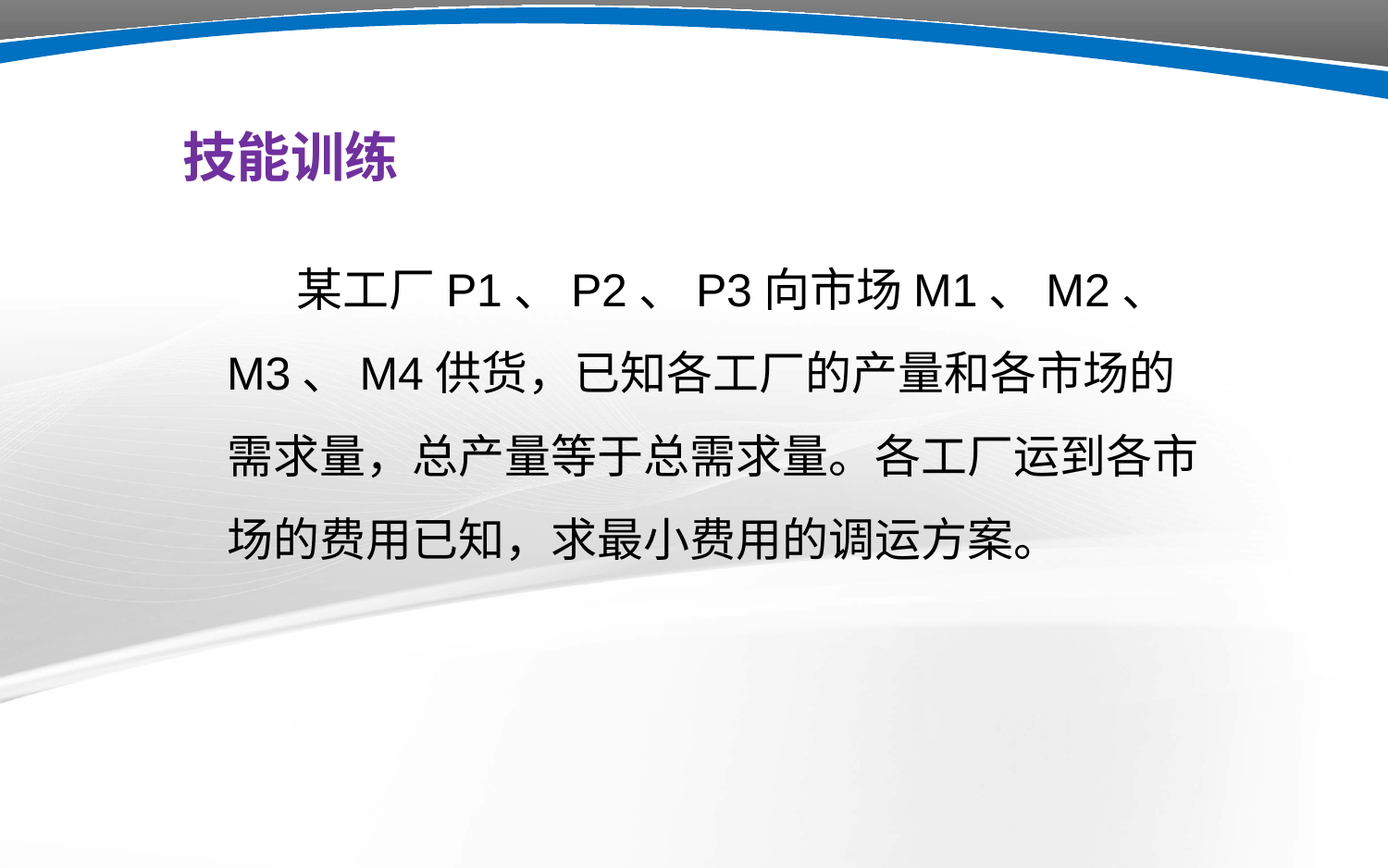

技能训练
某工厂P1、P2、P3向市场M1、M2、M3、M4供货，已知各工厂的产量和各市场的需求量，总产量等于总需求量。各工厂运到各市场的费用已知，求最小费用的调运方案。